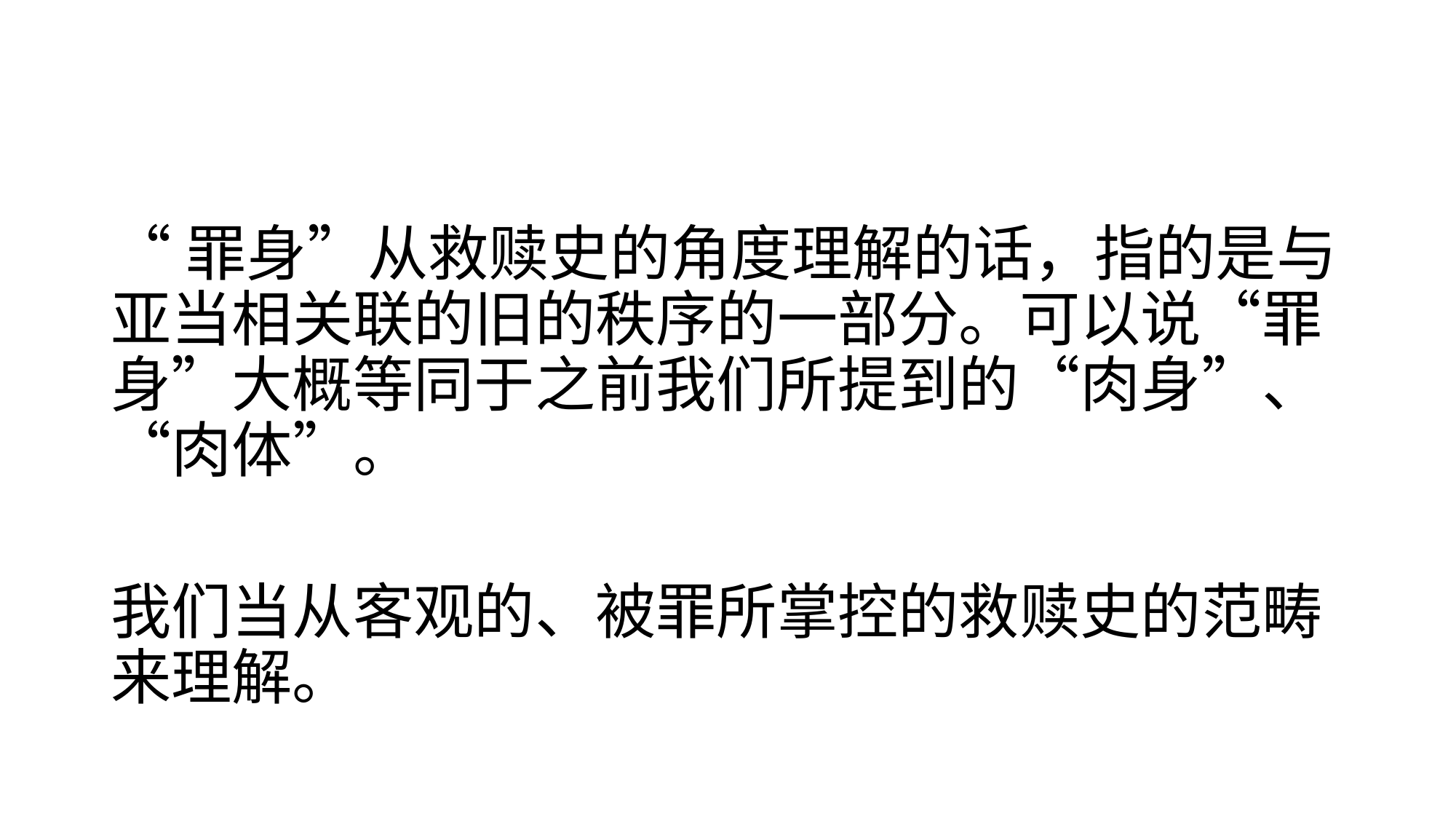

#
“罪身”从救赎史的角度理解的话，指的是与亚当相关联的旧的秩序的一部分。可以说“罪身”大概等同于之前我们所提到的“肉身”、 “肉体”。

我们当从客观的、被罪所掌控的救赎史的范畴来理解。